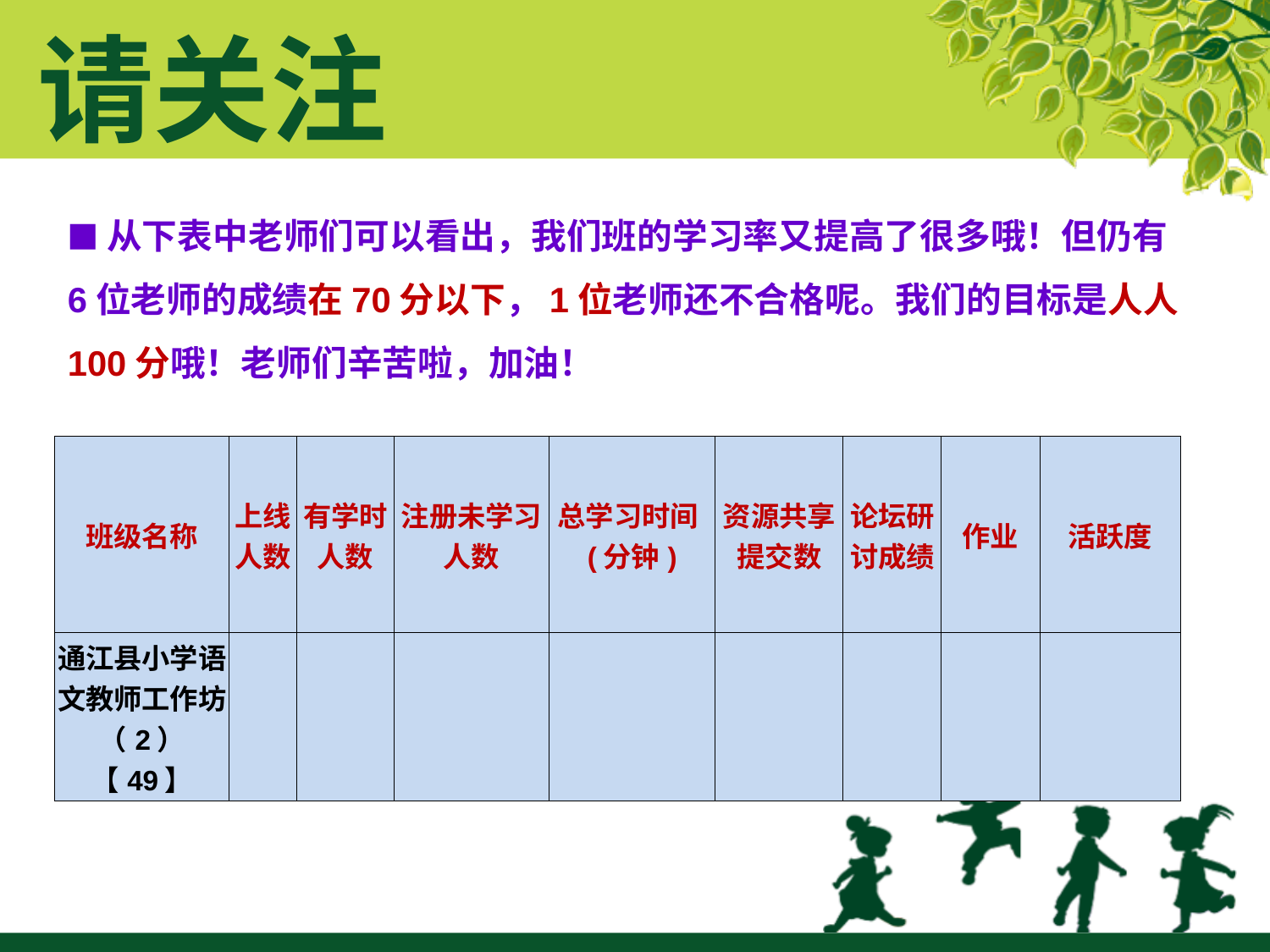

# 请关注
■从下表中老师们可以看出，我们班的学习率又提高了很多哦！但仍有6位老师的成绩在70分以下，1位老师还不合格呢。我们的目标是人人100分哦！老师们辛苦啦，加油！
| 班级名称 | 上线人数 | 有学时人数 | 注册未学习人数 | 总学习时间(分钟) | 资源共享提交数 | 论坛研讨成绩 | 作业 | 活跃度 |
| --- | --- | --- | --- | --- | --- | --- | --- | --- |
| 通江县小学语文教师工作坊（2）【49】 |  |  |  |  |  |  |  |  |